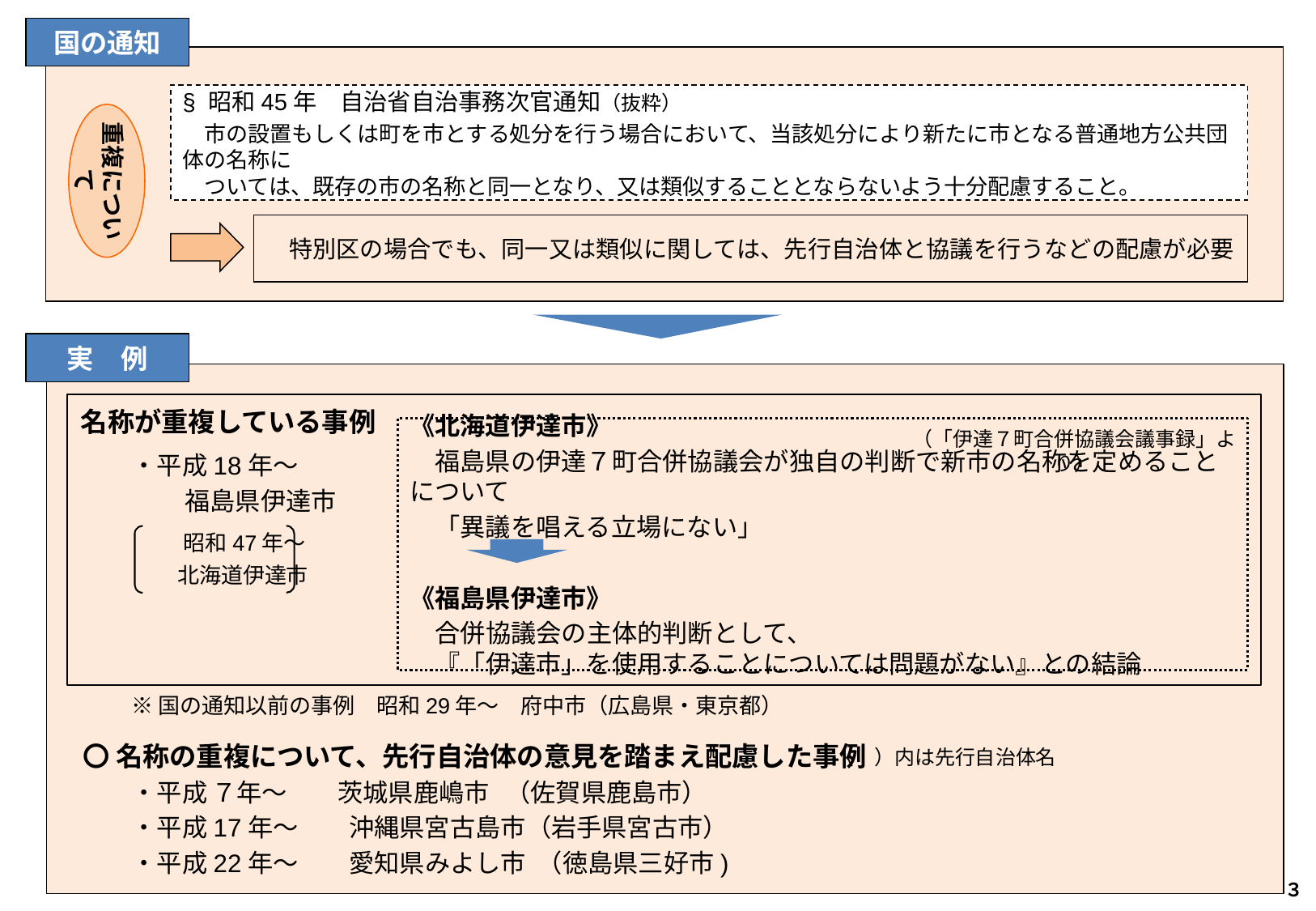

国の通知

§ 昭和45年　自治省自治事務次官通知（抜粋）
　市の設置もしくは町を市とする処分を行う場合において、当該処分により新たに市となる普通地方公共団体の名称に
　ついては、既存の市の名称と同一となり、又は類似することとならないよう十分配慮すること。

重複について
　特別区の場合でも、同一又は類似に関しては、先行自治体と協議を行うなどの配慮が必要

実　例

　　    ・平成18年～
　　　　　福島県伊達市
　　　 　　昭和47年～
　　　　　  北海道伊達市

　 　   ※ 国の通知以前の事例　昭和29年～　府中市（広島県・東京都）
   〇 名称の重複について、先行自治体の意見を踏まえ配慮した事例
　　    ・平成 ７年～　　茨城県鹿嶋市   （佐賀県鹿島市）
　 　   ・平成17年～　　沖縄県宮古島市（岩手県宮古市）
　    　・平成22年～　　愛知県みよし市  （徳島県三好市)

名称が重複している事例
《北海道伊達市》
　福島県の伊達７町合併協議会が独自の判断で新市の名称を定めることについて
　「異議を唱える立場にない」

《福島県伊達市》
　合併協議会の主体的判断として、
　『「伊達市」を使用することについては問題がない』との結論
（「伊達７町合併協議会議事録」より）

（　）内は先行自治体名
 ３